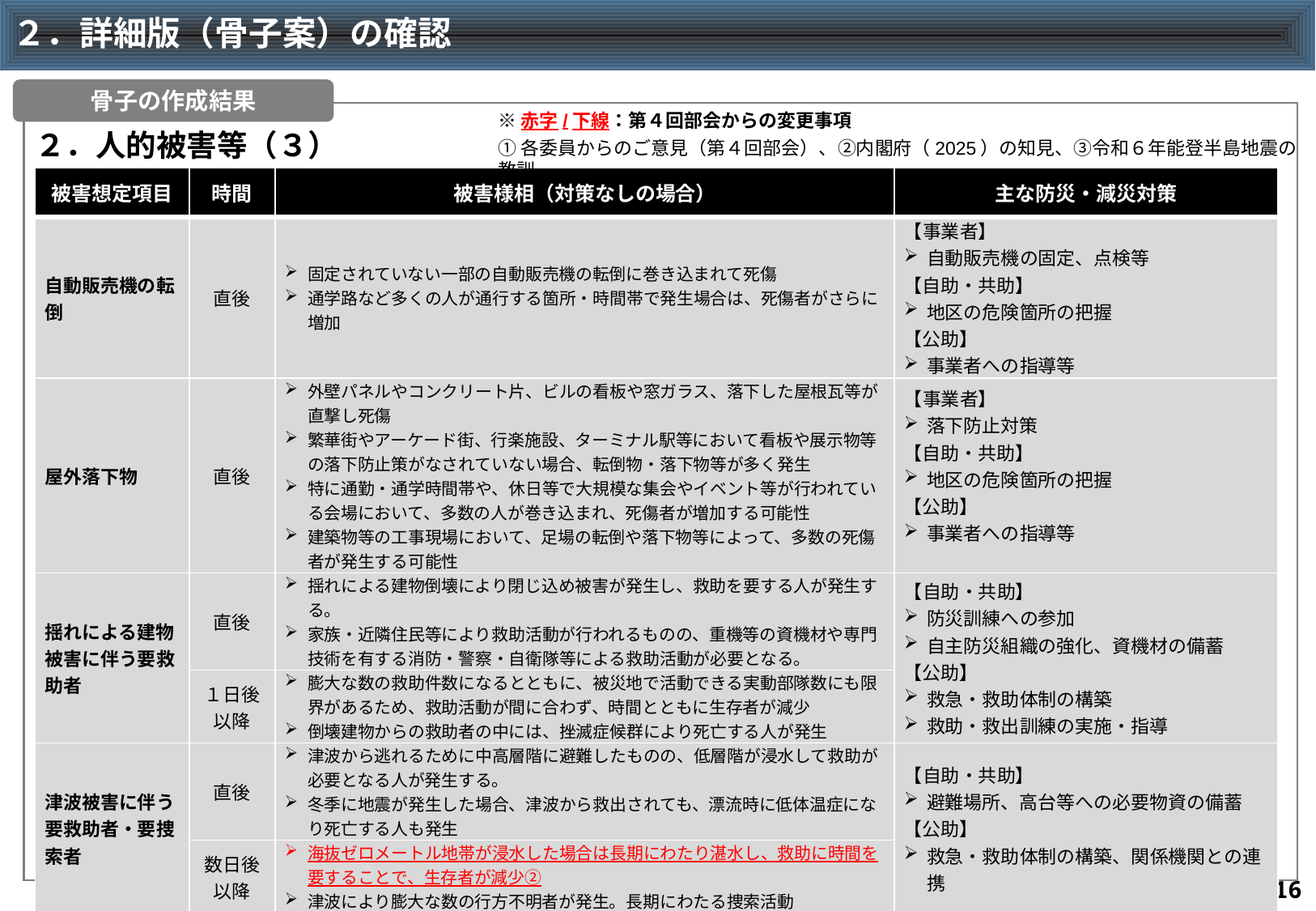

# ２．詳細版（骨子案）の確認
骨子の作成結果
※赤字/下線：第４回部会からの変更事項
２．人的被害等（３）
①各委員からのご意見（第４回部会）、②内閣府（2025）の知見、③令和６年能登半島地震の教訓
| 被害想定項目 | 時間 | 被害様相（対策なしの場合） | 主な防災・減災対策 |
| --- | --- | --- | --- |
| 自動販売機の転倒 | 直後 | 固定されていない一部の自動販売機の転倒に巻き込まれて死傷　 通学路など多くの人が通行する箇所・時間帯で発生場合は、死傷者がさらに増加 | 【事業者】 自動販売機の固定、点検等 【自助・共助】 地区の危険箇所の把握 【公助】 事業者への指導等 |
| 屋外落下物 | 直後 | 外壁パネルやコンクリート片、ビルの看板や窓ガラス、落下した屋根瓦等が直撃し死傷 繁華街やアーケード街、行楽施設、ターミナル駅等において看板や展示物等の落下防止策がなされていない場合、転倒物・落下物等が多く発生 特に通勤・通学時間帯や、休日等で大規模な集会やイベント等が行われている会場において、多数の人が巻き込まれ、死傷者が増加する可能性 建築物等の工事現場において、足場の転倒や落下物等によって、多数の死傷者が発生する可能性 | 【事業者】 落下防止対策 【自助・共助】 地区の危険箇所の把握 【公助】 事業者への指導等 |
| 揺れによる建物被害に伴う要救助者 | 直後 | 揺れによる建物倒壊により閉じ込め被害が発生し、救助を要する人が発生する。 家族・近隣住民等により救助活動が行われるものの、重機等の資機材や専門技術を有する消防・警察・自衛隊等による救助活動が必要となる。 | 【自助・共助】 防災訓練への参加 自主防災組織の強化、資機材の備蓄 【公助】 救急・救助体制の構築 救助・救出訓練の実施・指導 |
|  | １日後 以降 | 膨大な数の救助件数になるとともに、被災地で活動できる実動部隊数にも限界があるため、救助活動が間に合わず、時間とともに生存者が減少 倒壊建物からの救助者の中には、挫滅症候群により死亡する人が発生 |  |
| 津波被害に伴う要救助者・要捜索者 | 直後 | 津波から逃れるために中高層階に避難したものの、低層階が浸水して救助が必要となる人が発生する。 冬季に地震が発生した場合、津波から救出されても、漂流時に低体温症になり死亡する人も発生 | 【自助・共助】 避難場所、高台等への必要物資の備蓄 【公助】 救急・救助体制の構築、関係機関との連携 |
|  | 数日後以降 | 海抜ゼロメートル地帯が浸水した場合は長期にわたり湛水し、救助に時間を要することで、生存者が減少② 津波により膨大な数の行方不明者が発生。長期にわたる捜索活動 |  |
16